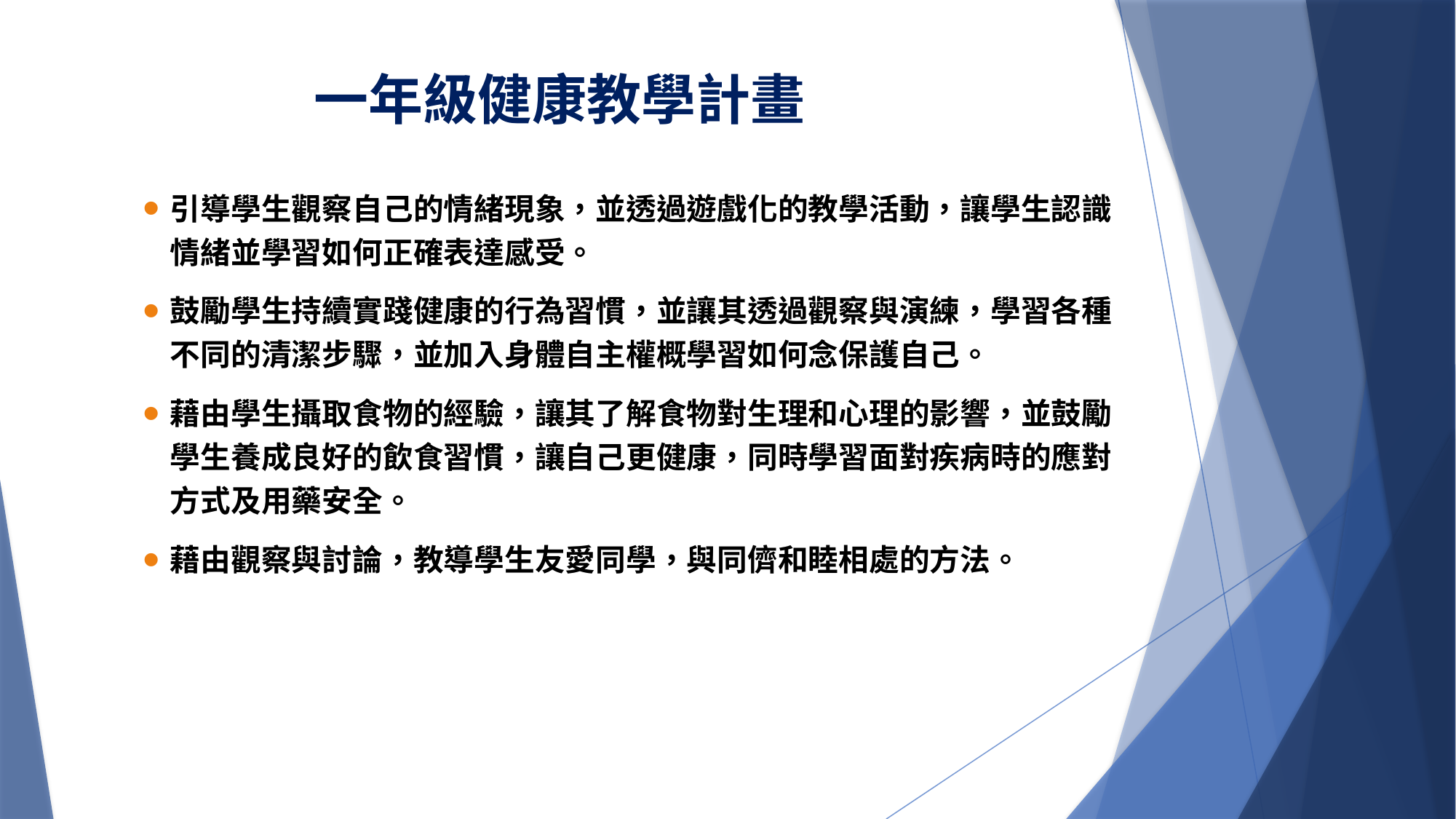

# 一年級健康教學計畫
引導學生觀察自己的情緒現象，並透過遊戲化的教學活動，讓學生認識情緒並學習如何正確表達感受。
鼓勵學生持續實踐健康的行為習慣，並讓其透過觀察與演練，學習各種不同的清潔步驟，並加入身體自主權概學習如何念保護自己。
藉由學生攝取食物的經驗，讓其了解食物對生理和心理的影響，並鼓勵學生養成良好的飲食習慣，讓自己更健康，同時學習面對疾病時的應對方式及用藥安全。
藉由觀察與討論，教導學生友愛同學，與同儕和睦相處的方法。